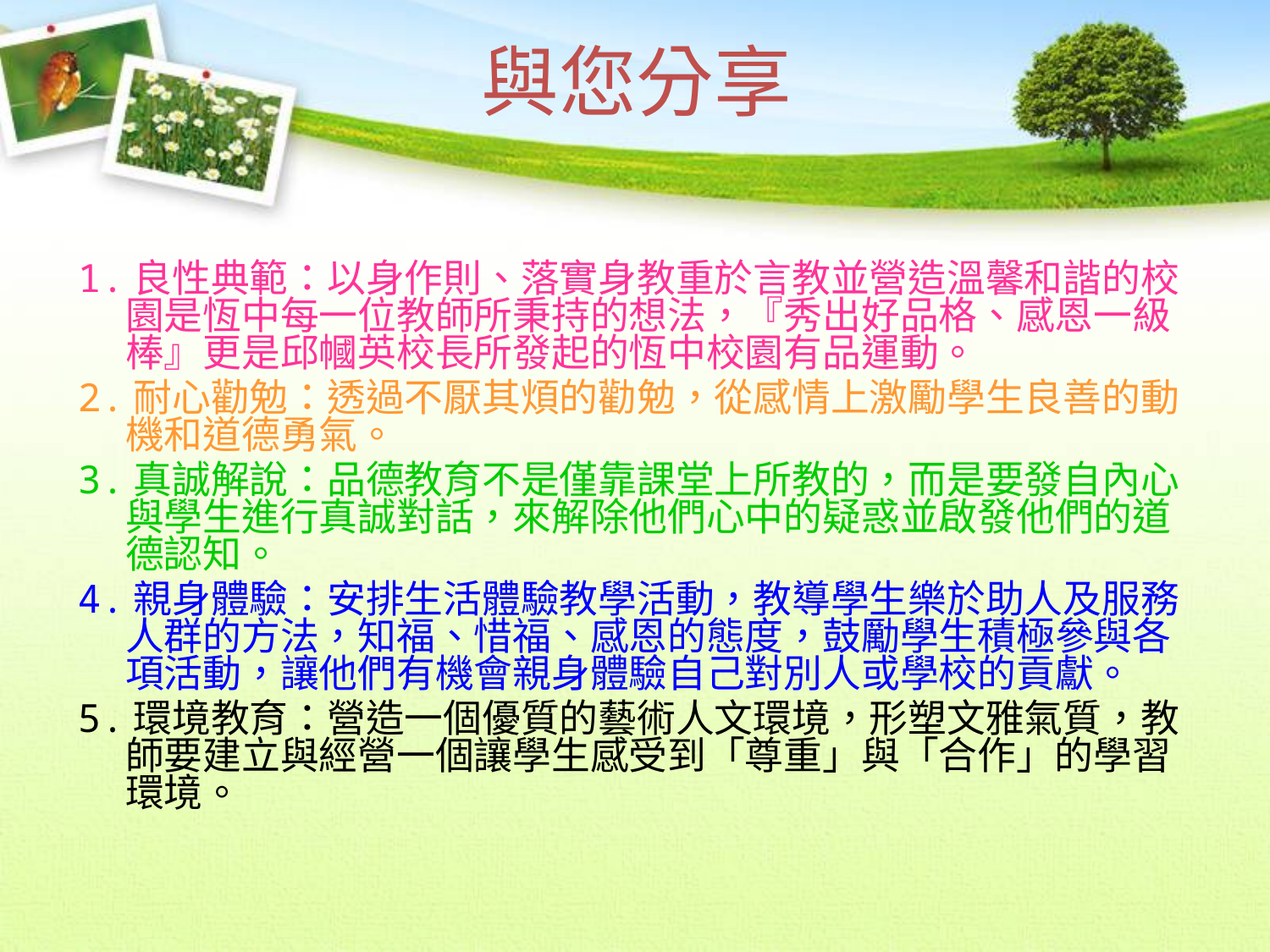

# 與您分享
1.良性典範：以身作則、落實身教重於言教並營造溫馨和諧的校園是恆中每一位教師所秉持的想法，『秀出好品格、感恩一級棒』更是邱幗英校長所發起的恆中校園有品運動。
2.耐心勸勉：透過不厭其煩的勸勉，從感情上激勵學生良善的動機和道德勇氣。
3.真誠解說：品德教育不是僅靠課堂上所教的，而是要發自內心與學生進行真誠對話，來解除他們心中的疑惑並啟發他們的道德認知。
4.親身體驗：安排生活體驗教學活動，教導學生樂於助人及服務人群的方法，知福、惜福、感恩的態度，鼓勵學生積極參與各項活動，讓他們有機會親身體驗自己對別人或學校的貢獻。
5.環境教育：營造一個優質的藝術人文環境，形塑文雅氣質，教師要建立與經營一個讓學生感受到「尊重」與「合作」的學習環境。